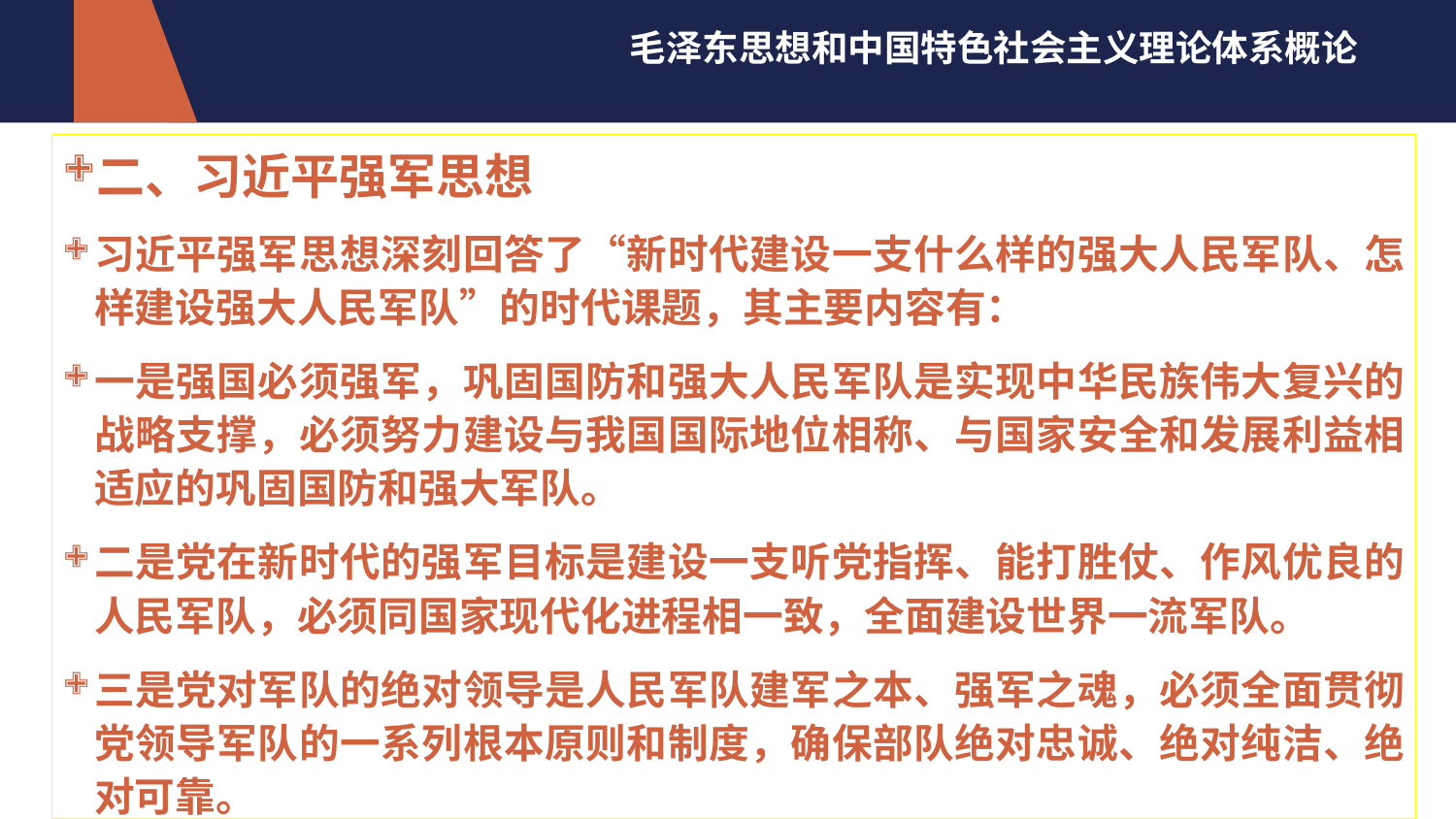

二、习近平强军思想
习近平强军思想深刻回答了“新时代建设一支什么样的强大人民军队、怎样建设强大人民军队”的时代课题，其主要内容有：
一是强国必须强军，巩固国防和强大人民军队是实现中华民族伟大复兴的战略支撑，必须努力建设与我国国际地位相称、与国家安全和发展利益相适应的巩固国防和强大军队。
二是党在新时代的强军目标是建设一支听党指挥、能打胜仗、作风优良的人民军队，必须同国家现代化进程相一致，全面建设世界一流军队。
三是党对军队的绝对领导是人民军队建军之本、强军之魂，必须全面贯彻党领导军队的一系列根本原则和制度，确保部队绝对忠诚、绝对纯洁、绝对可靠。